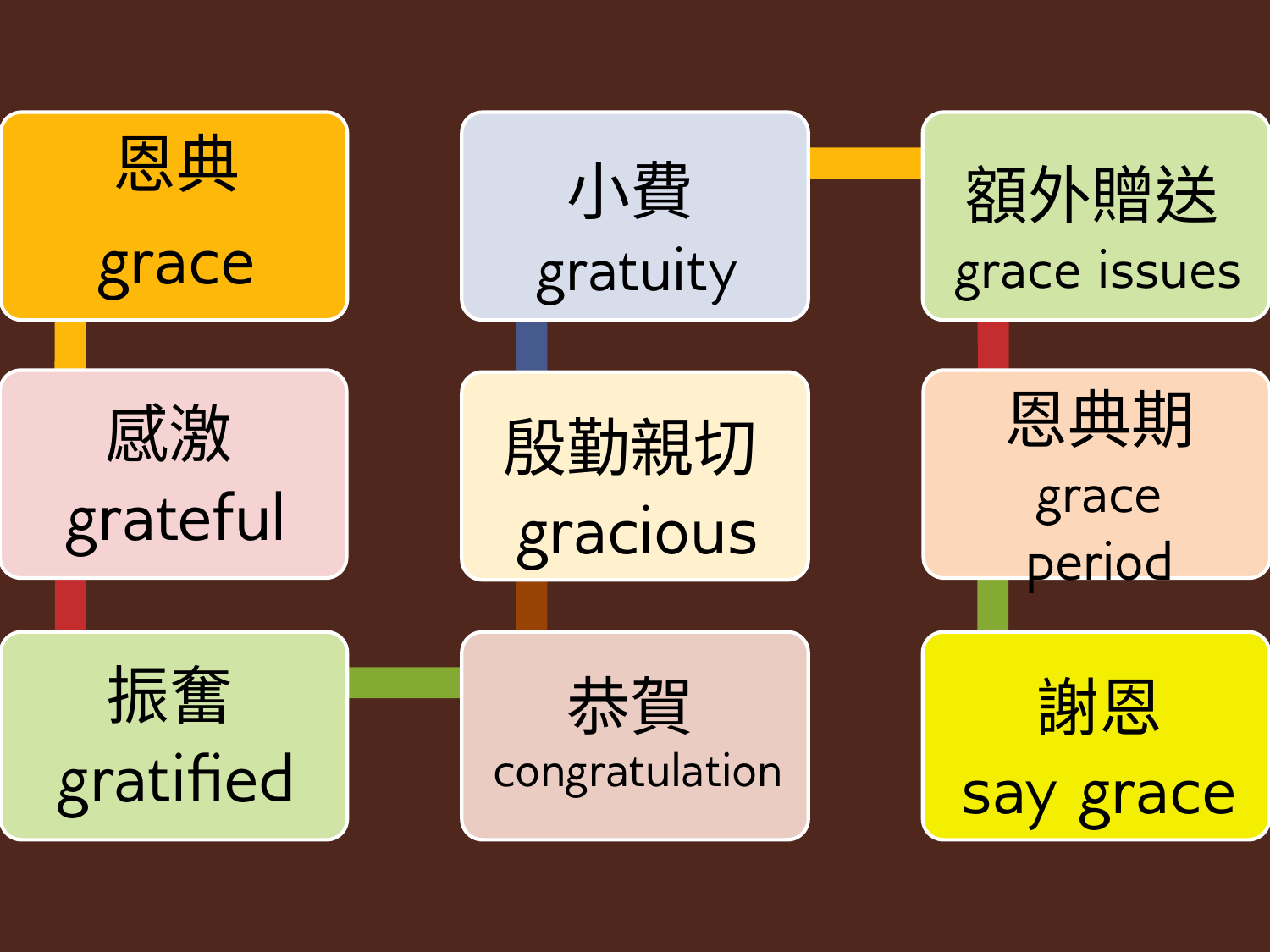

恩典
grace
感激grateful
振奮gratified

恭賀congratulation

殷勤親切gracious

小費gratuity

額外贈送grace issues

恩典期
grace period

謝恩
say grace